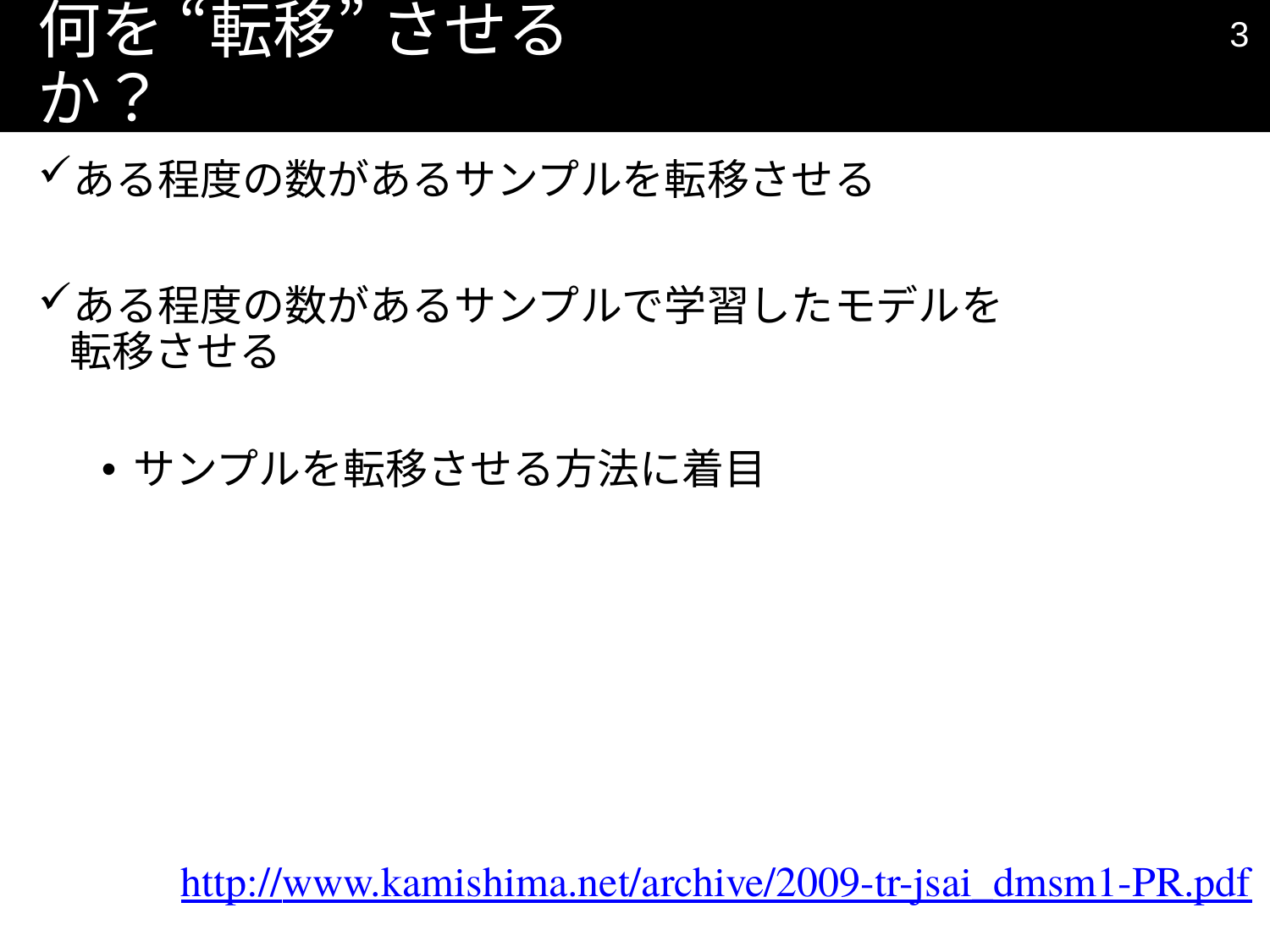

3
# 何を “転移” させるか？
ある程度の数があるサンプルを転移させる

ある程度の数があるサンプルで学習したモデルを転移させる

サンプルを転移させる方法に着目
http://www.kamishima.net/archive/2009-tr-jsai_dmsm1-PR.pdf